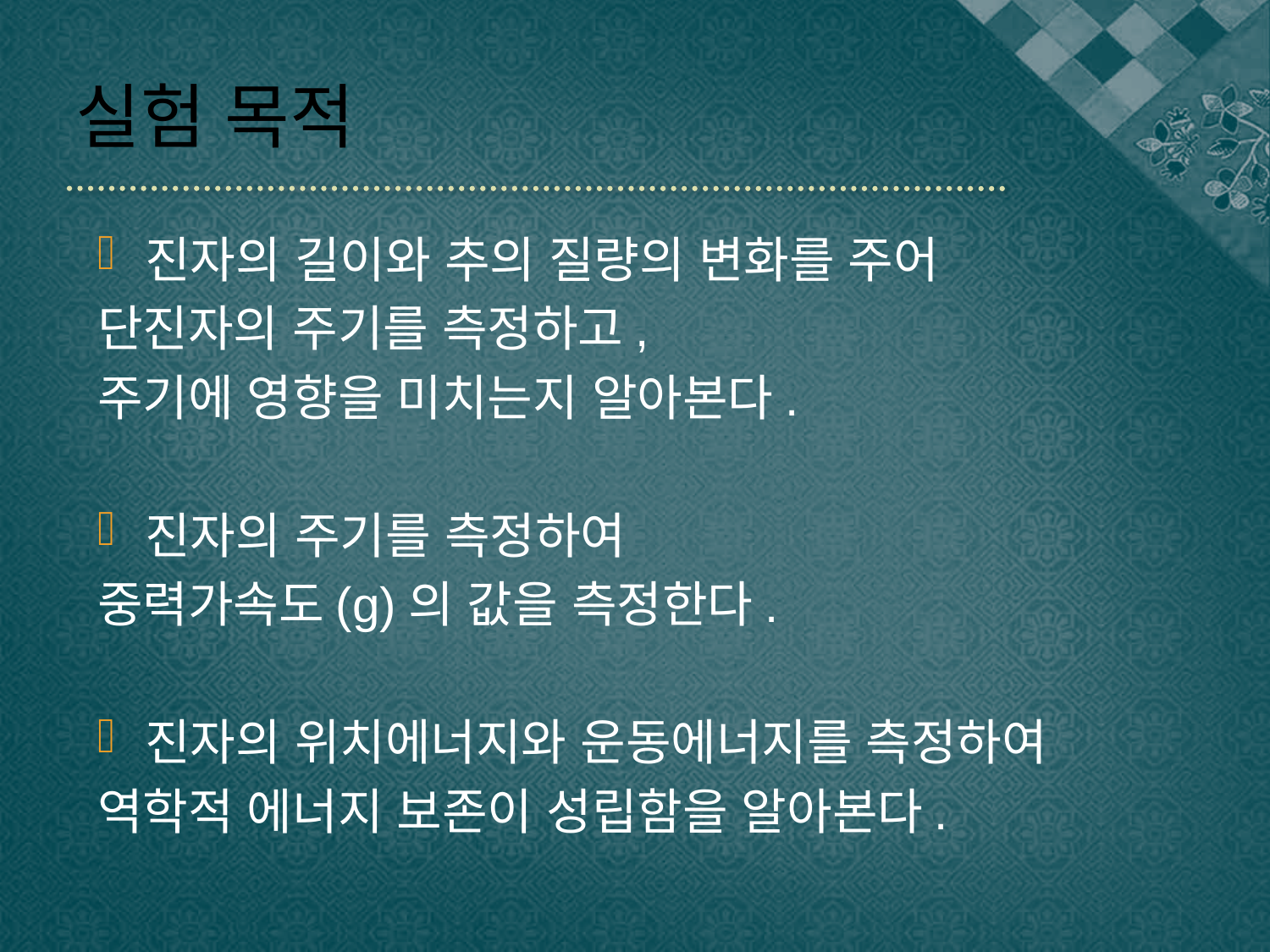

# 실험 목적
진자의 길이와 추의 질량의 변화를 주어
단진자의 주기를 측정하고,
주기에 영향을 미치는지 알아본다.

진자의 주기를 측정하여
중력가속도(g)의 값을 측정한다.

진자의 위치에너지와 운동에너지를 측정하여
역학적 에너지 보존이 성립함을 알아본다.